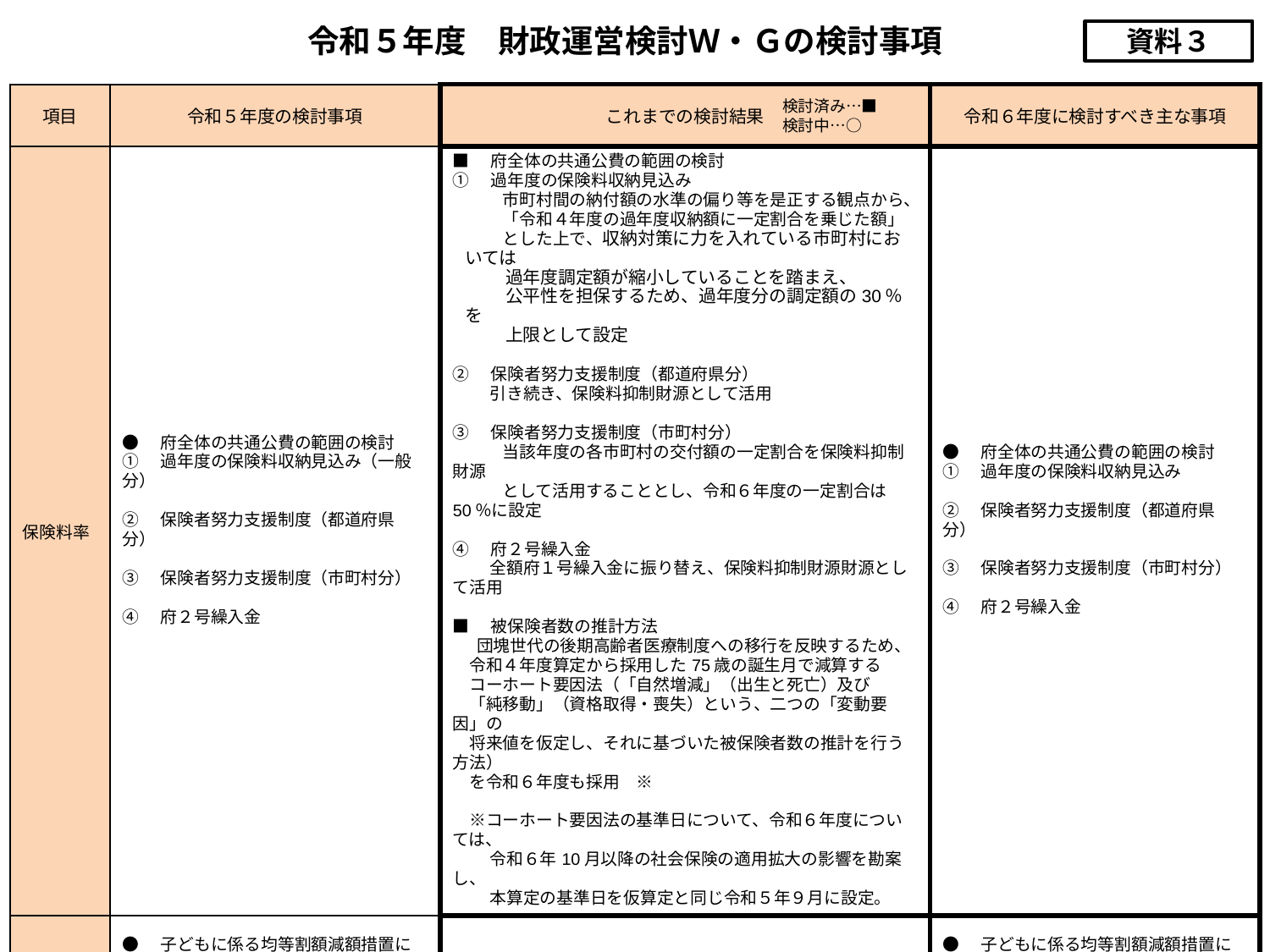

# 令和５年度　財政運営検討Ｗ・Ｇの検討事項
資料３
| 項目 | 令和５年度の検討事項 | これまでの検討結果 | 令和６年度に検討すべき主な事項 |
| --- | --- | --- | --- |
| 保険料率 | ●　府全体の共通公費の範囲の検討 ①　過年度の保険料収納見込み（一般分） 　　 ②　保険者努力支援制度（都道府県分） ③　保険者努力支援制度（市町村分） ④　府２号繰入金 | ■　府全体の共通公費の範囲の検討 ①　過年度の保険料収納見込み 　　　市町村間の納付額の水準の偏り等を是正する観点から、 　　　「令和４年度の過年度収納額に一定割合を乗じた額」 　　　とした上で、収納対策に力を入れている市町村においては 　　　過年度調定額が縮小していることを踏まえ、 　　　公平性を担保するため、過年度分の調定額の30％を 　　　上限として設定 ②　保険者努力支援制度（都道府県分） 　　 引き続き、保険料抑制財源として活用 ③　保険者努力支援制度（市町村分） 　　　当該年度の各市町村の交付額の一定割合を保険料抑制財源 　　　として活用することとし、令和６年度の一定割合は50％に設定 ④　府２号繰入金 　　 全額府１号繰入金に振り替え、保険料抑制財源財源として活用 ■　被保険者数の推計方法 団塊世代の後期高齢者医療制度への移行を反映するため、 　令和４年度算定から採用した75歳の誕生月で減算する 　コーホート要因法（「自然増減」（出生と死亡）及び 　「純移動」（資格取得・喪失）という、二つの「変動要因」の 　将来値を仮定し、それに基づいた被保険者数の推計を行う方法） 　を令和６年度も採用　※ 　※コーホート要因法の基準日について、令和６年度については、 　　 令和６年10月以降の社会保険の適用拡大の影響を勘案し、 　　 本算定の基準日を仮算定と同じ令和５年９月に設定。 | ●　府全体の共通公費の範囲の検討 ①　過年度の保険料収納見込み 　　 ②　保険者努力支援制度（都道府県分） ③　保険者努力支援制度（市町村分） ④　府２号繰入金 |
| 保険料減免・軽減 | ●　子どもに係る均等割額減額措置について、対象年齢及び軽減額の拡充の動向をみながら必要に応じ国へ要望（継続） | ■　子どもに係る均等割減額措置に係る対象年齢及び軽減額の拡充について国へ要望 | ●　子どもに係る均等割額減額措置について、対象年齢及び軽減額の拡充の動向をみながら必要に応じ国へ要望（継続） |
検討済み…■
検討中…○